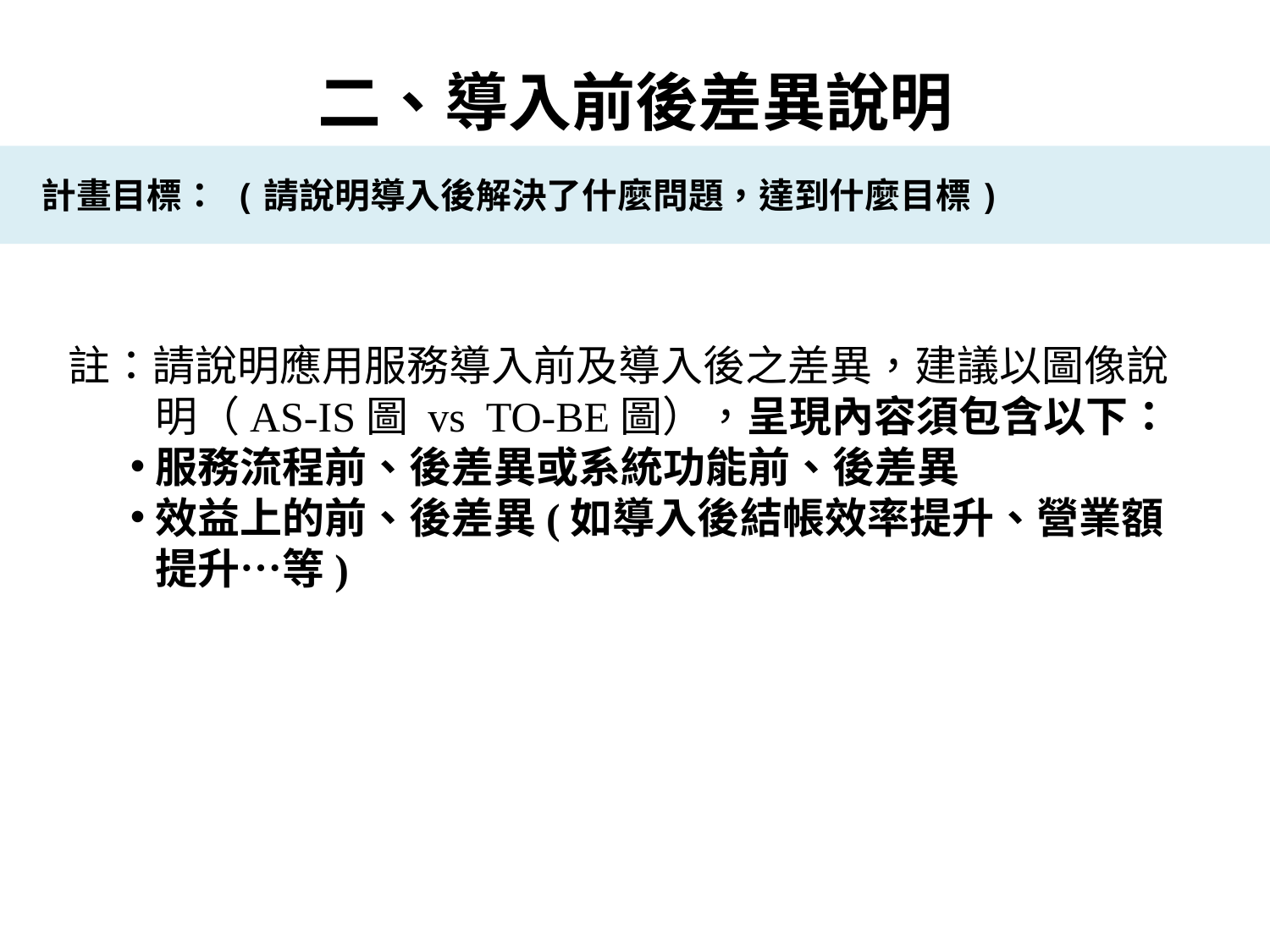

二、導入前後差異說明

計畫目標： (請說明導入後解決了什麼問題，達到什麼目標)
註：請說明應用服務導入前及導入後之差異，建議以圖像說明（AS-IS圖 vs  TO-BE圖），呈現內容須包含以下：
服務流程前、後差異或系統功能前、後差異
效益上的前、後差異(如導入後結帳效率提升、營業額提升…等)